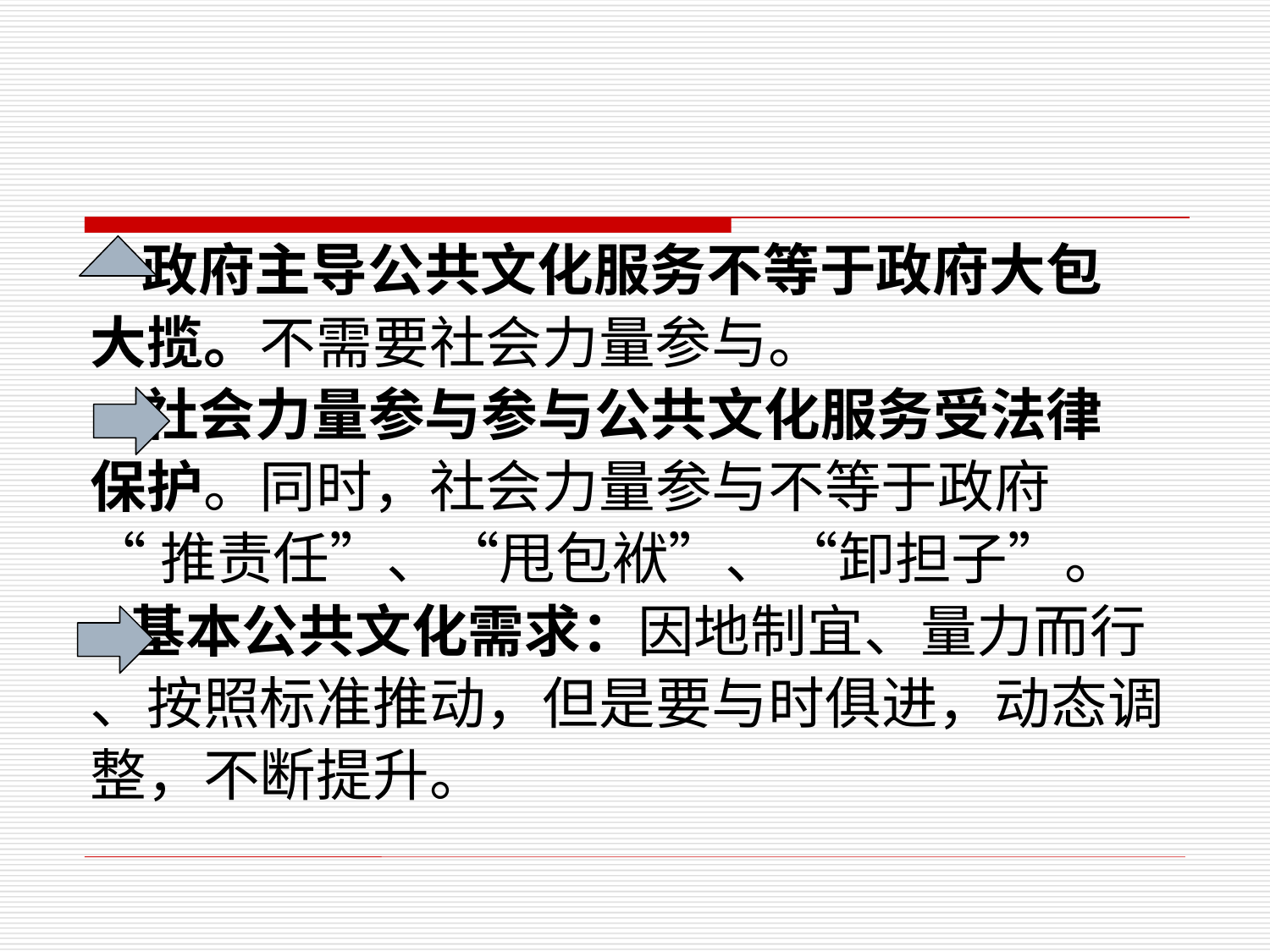

政府主导公共文化服务不等于政府大包
大揽。不需要社会力量参与。
   社会力量参与参与公共文化服务受法律
保护。同时，社会力量参与不等于政府
“推责任”、“甩包袱”、“卸担子”。
  基本公共文化需求：因地制宜、量力而行
、按照标准推动，但是要与时俱进，动态调
整，不断提升。